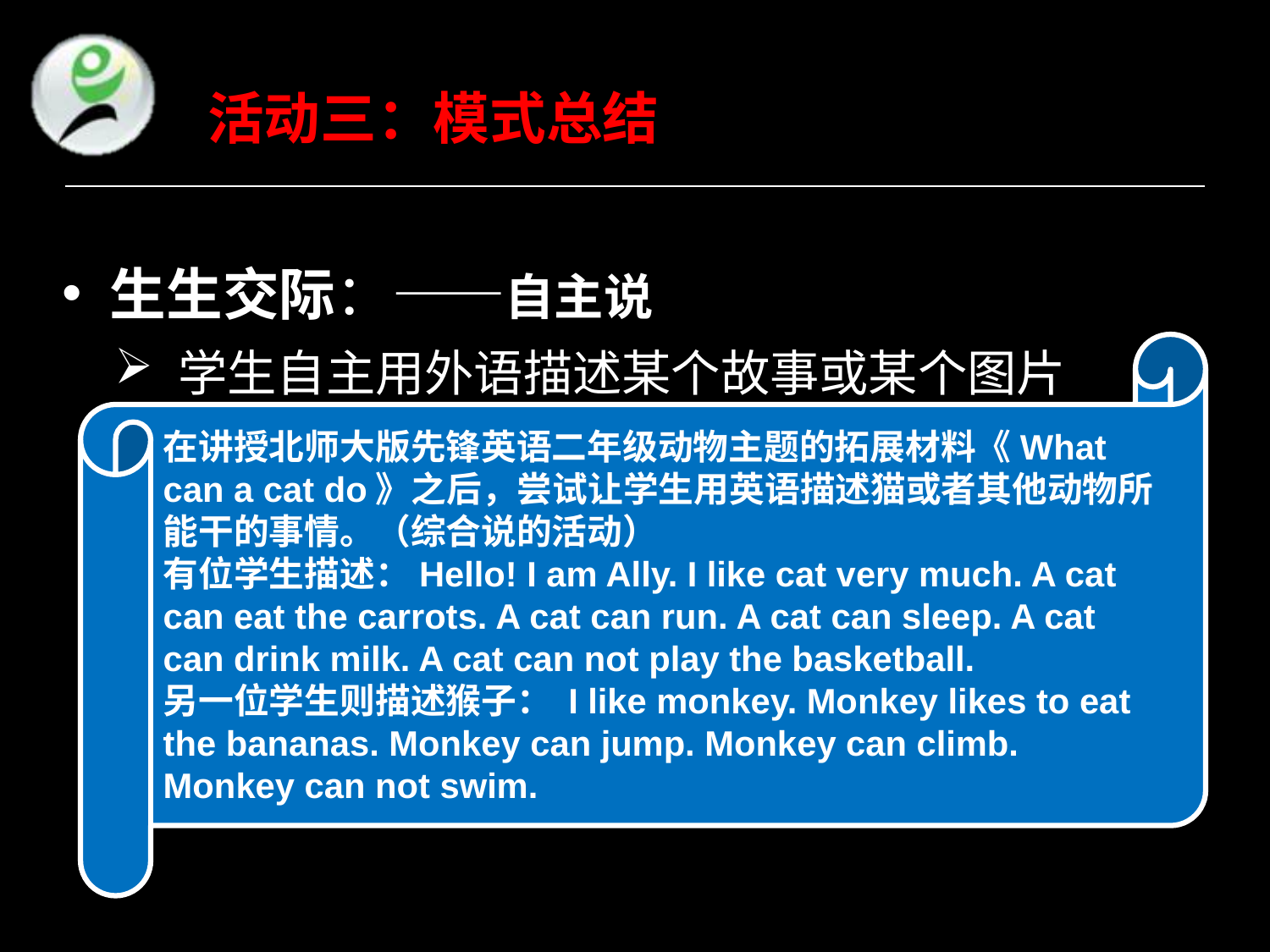

活动三：模式总结
生生交际：——自主说
在讲授北师大版先锋英语二年级动物主题的拓展材料《What can a cat do》之后，尝试让学生用英语描述猫或者其他动物所能干的事情。（综合说的活动）
有位学生描述：Hello! I am Ally. I like cat very much. A cat can eat the carrots. A cat can run. A cat can sleep. A cat can drink milk. A cat can not play the basketball.
另一位学生则描述猴子： I like monkey. Monkey likes to eat the bananas. Monkey can jump. Monkey can climb. Monkey can not swim.
学生自主用外语描述某个故事或某个图片（时间、地点、任务、经过、结果）
看图说话、讲故事、描述情景、唱背歌谣、朗诵经典名作等。